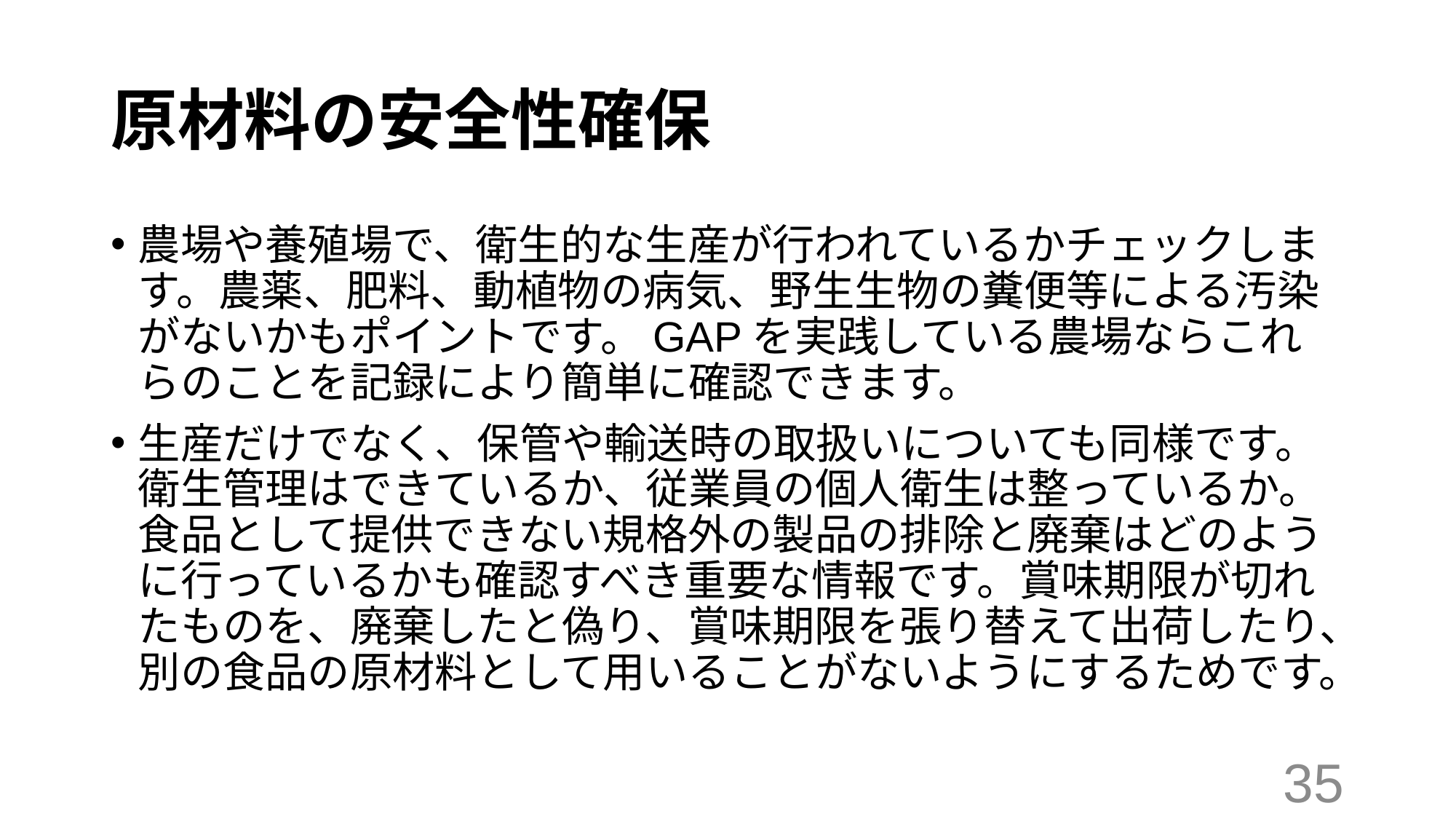

# 原材料の安全性確保
農場や養殖場で、衛生的な生産が行われているかチェックします。農薬、肥料、動植物の病気、野生生物の糞便等による汚染がないかもポイントです。GAPを実践している農場ならこれらのことを記録により簡単に確認できます。
生産だけでなく、保管や輸送時の取扱いについても同様です。衛生管理はできているか、従業員の個人衛生は整っているか。食品として提供できない規格外の製品の排除と廃棄はどのように行っているかも確認すべき重要な情報です。賞味期限が切れたものを、廃棄したと偽り、賞味期限を張り替えて出荷したり、別の食品の原材料として用いることがないようにするためです。

35